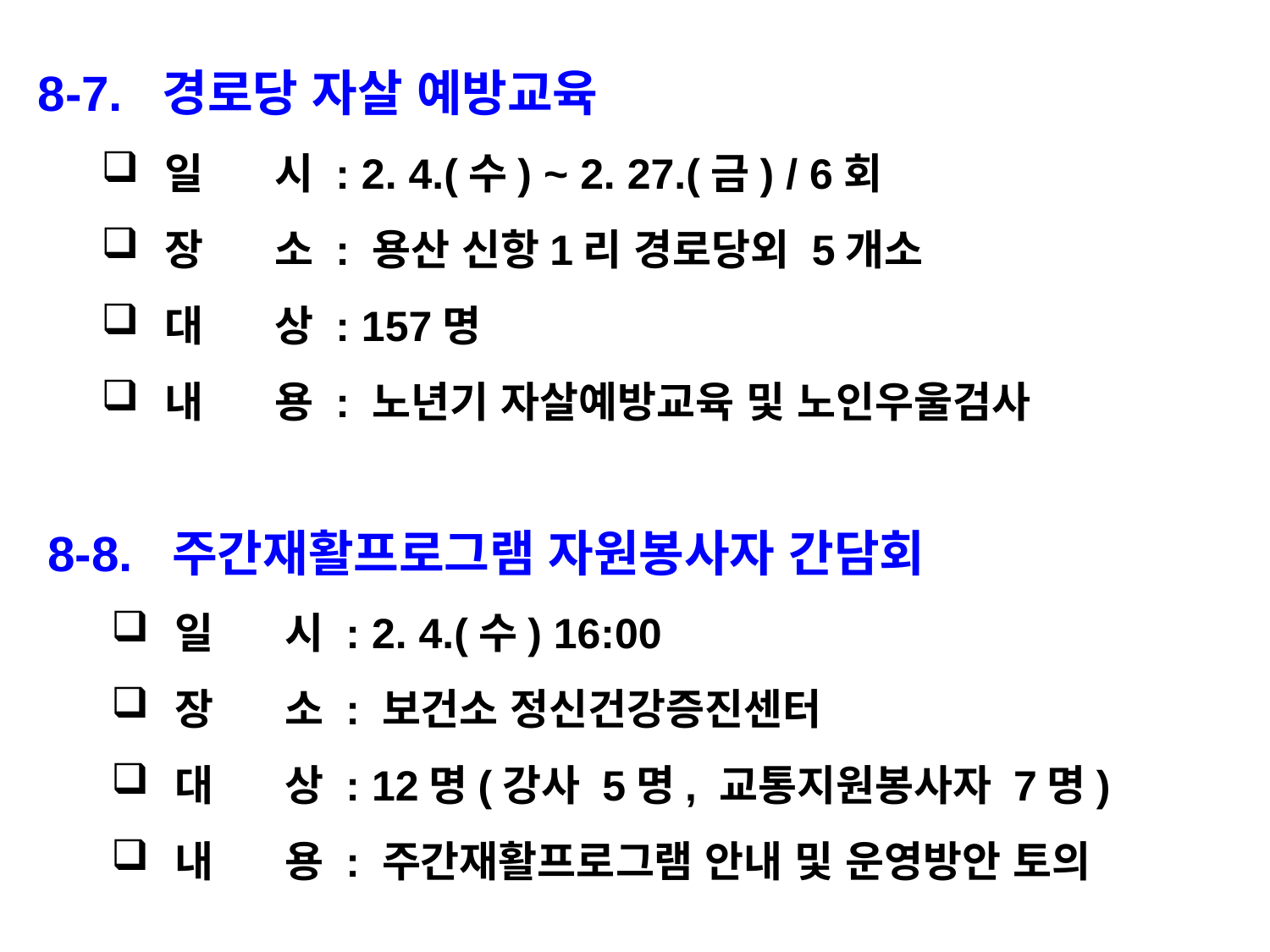

8-7.  경로당 자살 예방교육
일      시 : 2. 4.(수) ~ 2. 27.(금) / 6회
장      소 : 용산 신항1리 경로당외 5개소
대      상 : 157명
내      용 : 노년기 자살예방교육 및 노인우울검사
8-8.  주간재활프로그램 자원봉사자 간담회
일      시 : 2. 4.(수) 16:00
장      소 : 보건소 정신건강증진센터
대      상 : 12명(강사 5명, 교통지원봉사자 7명)
내      용 : 주간재활프로그램 안내 및 운영방안 토의